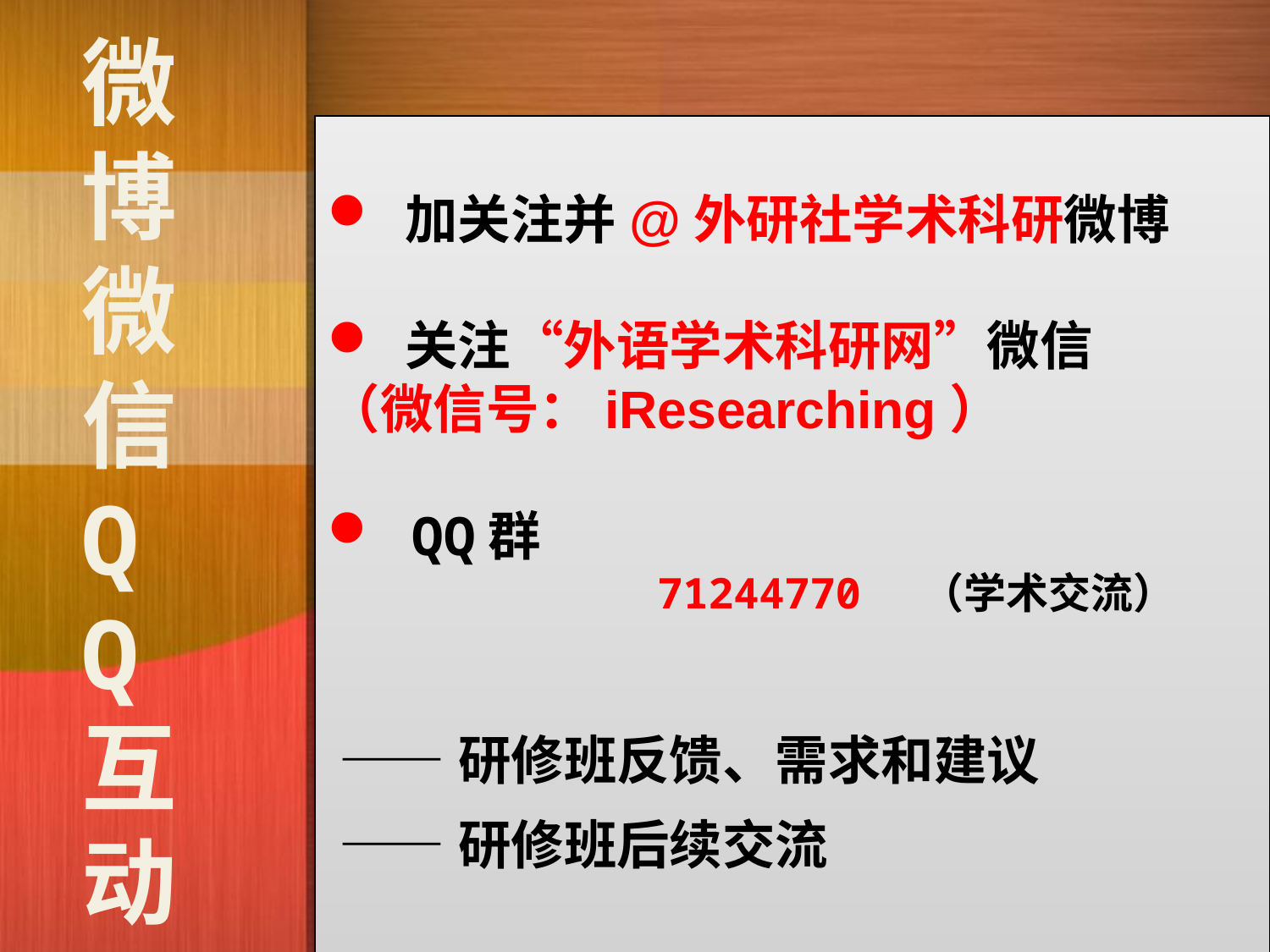

微博微信
Q
Q
互动

 加关注并@外研社学术科研微博

 关注“外语学术科研网”微信
（微信号：iResearching）

 QQ群
             71244770  （学术交流）

 ——研修班反馈、需求和建议
 ——研修班后续交流